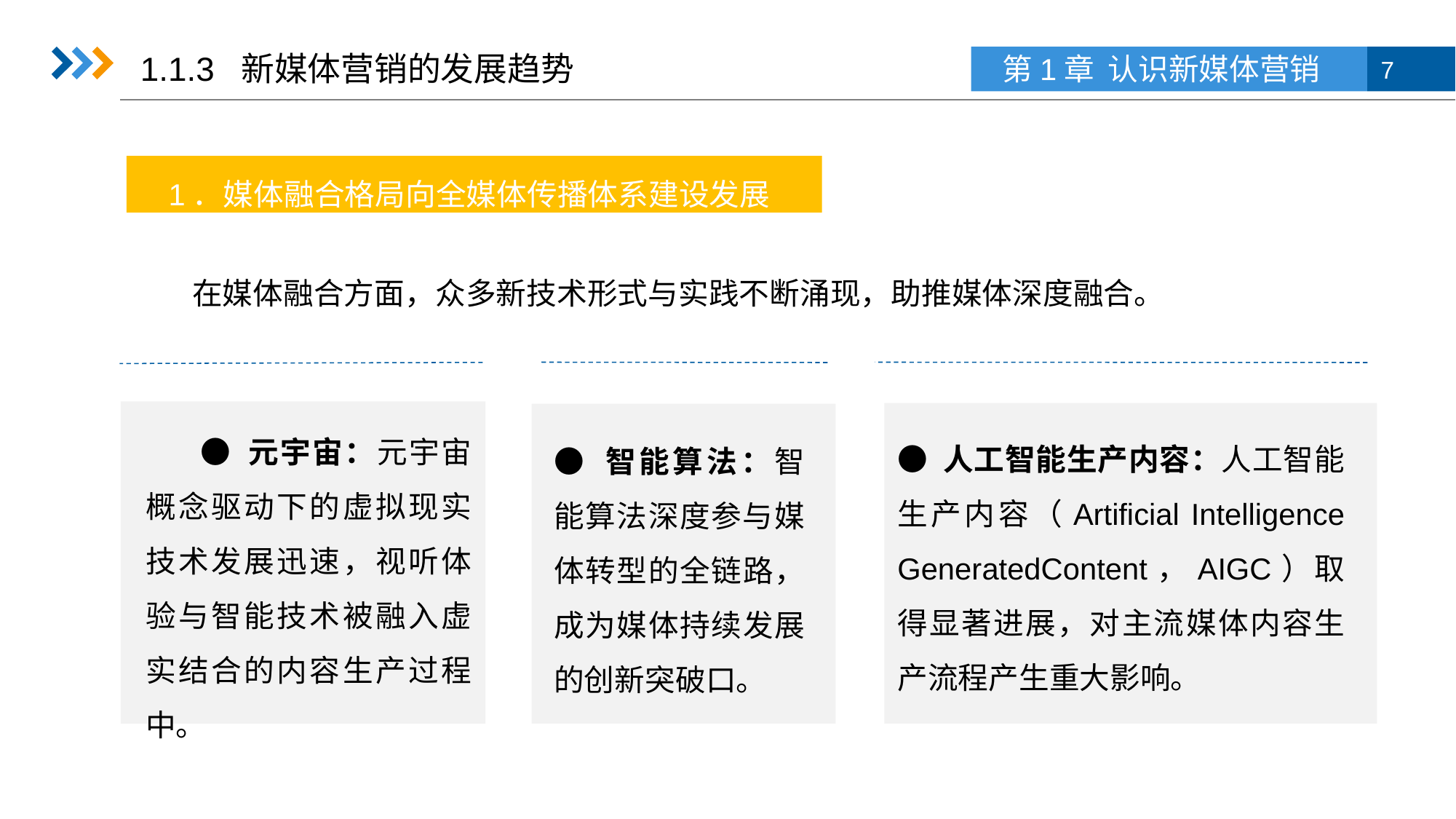

1.1.3  新媒体营销的发展趋势
1．媒体融合格局向全媒体传播体系建设发展
在媒体融合方面，众多新技术形式与实践不断涌现，助推媒体深度融合。

● 智能算法：智能算法深度参与媒体转型的全链路，成为媒体持续发展的创新突破口。

● 元宇宙：元宇宙概念驱动下的虚拟现实技术发展迅速，视听体验与智能技术被融入虚实结合的内容生产过程中。
● 人工智能生产内容：人工智能生产内容（Artificial Intelligence GeneratedContent，AIGC）取得显著进展，对主流媒体内容生产流程产生重大影响。